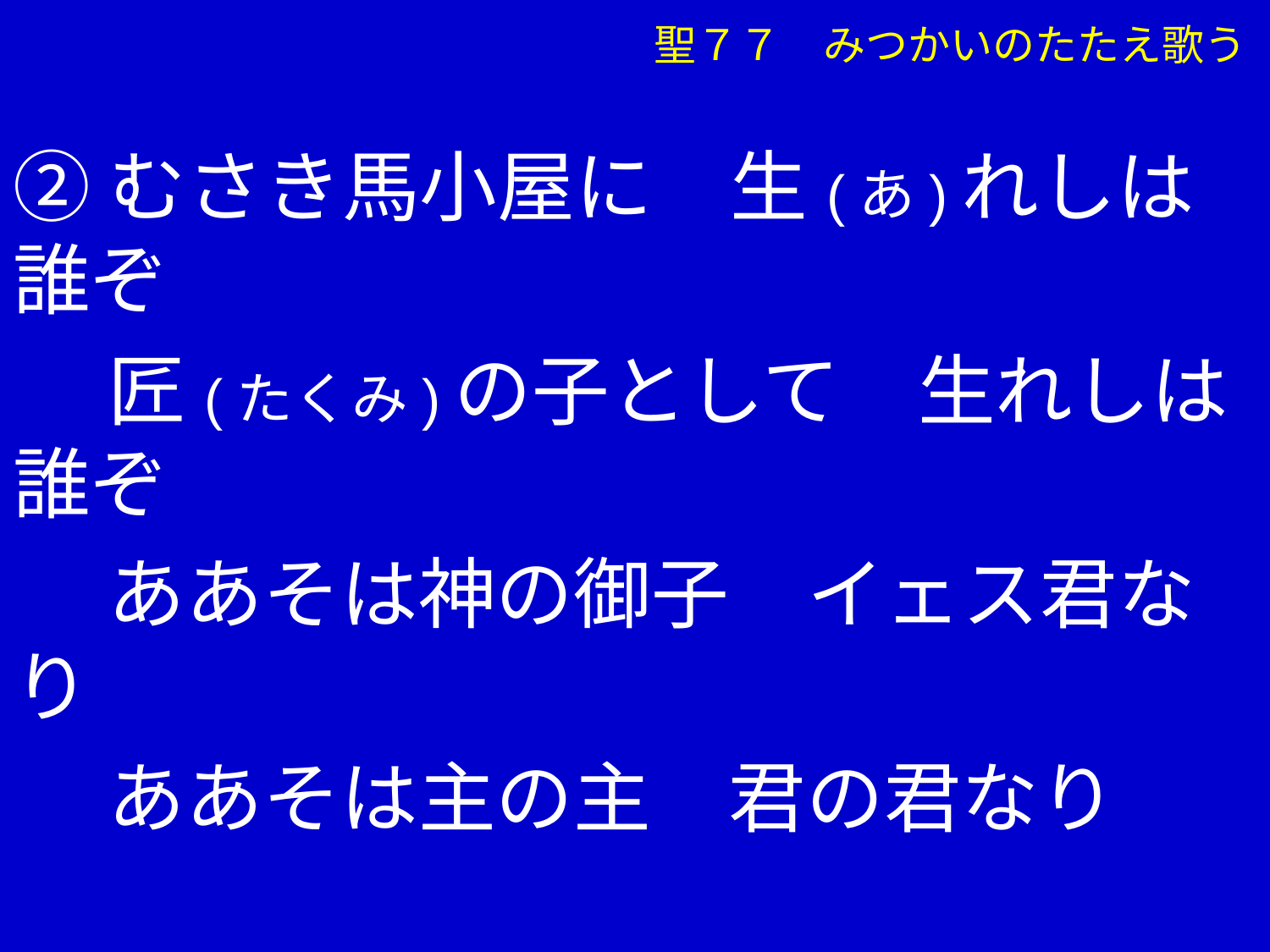

聖７７　みつかいのたたえ歌う
②むさき馬小屋に　生(あ)れしは誰ぞ
　 匠(たくみ)の子として　生れしは誰ぞ
　 ああそは神の御子　イェス君なり
　 ああそは主の主　君の君なり